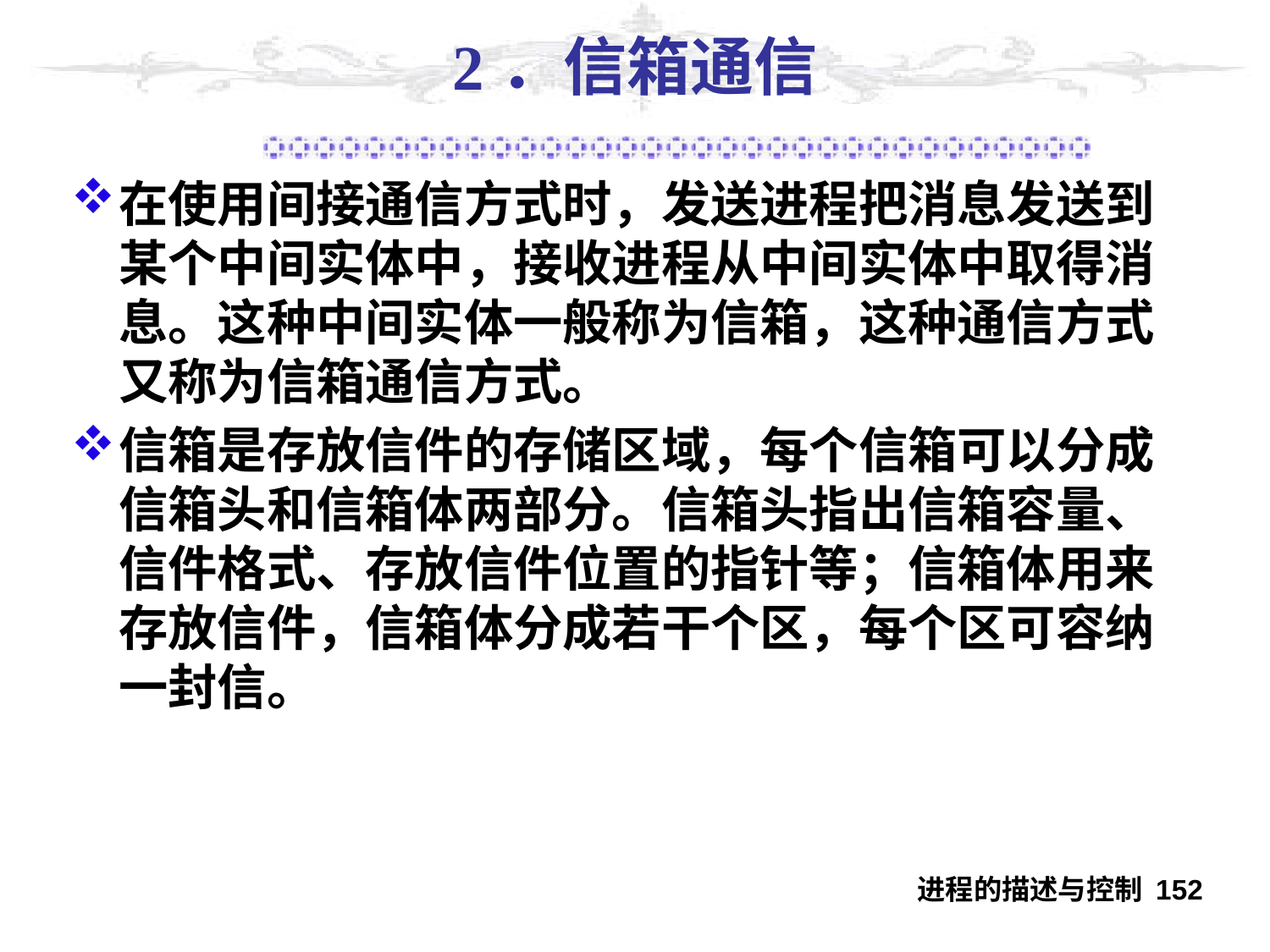

# 2．信箱通信
在使用间接通信方式时，发送进程把消息发送到某个中间实体中，接收进程从中间实体中取得消息。这种中间实体一般称为信箱，这种通信方式又称为信箱通信方式。
信箱是存放信件的存储区域，每个信箱可以分成信箱头和信箱体两部分。信箱头指出信箱容量、信件格式、存放信件位置的指针等；信箱体用来存放信件，信箱体分成若干个区，每个区可容纳一封信。